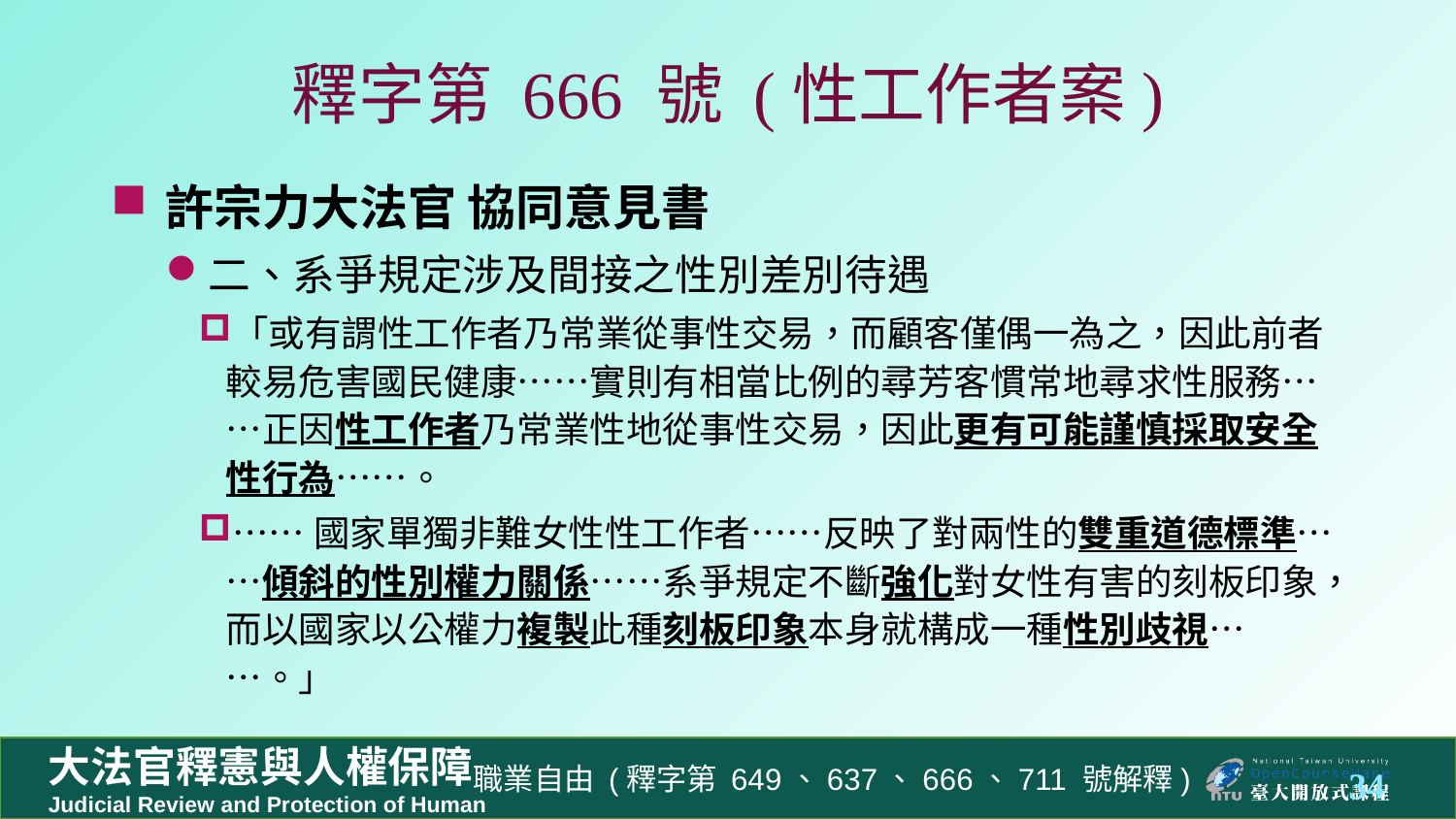

# 釋字第 666 號 (性工作者案)
許宗力大法官 協同意見書
二、系爭規定涉及間接之性別差別待遇
「或有謂性工作者乃常業從事性交易，而顧客僅偶一為之，因此前者較易危害國民健康……實則有相當比例的尋芳客慣常地尋求性服務……正因性工作者乃常業性地從事性交易，因此更有可能謹慎採取安全性行為……。
……國家單獨非難女性性工作者……反映了對兩性的雙重道德標準……傾斜的性別權力關係……系爭規定不斷強化對女性有害的刻板印象，而以國家以公權力複製此種刻板印象本身就構成一種性別歧視……。」